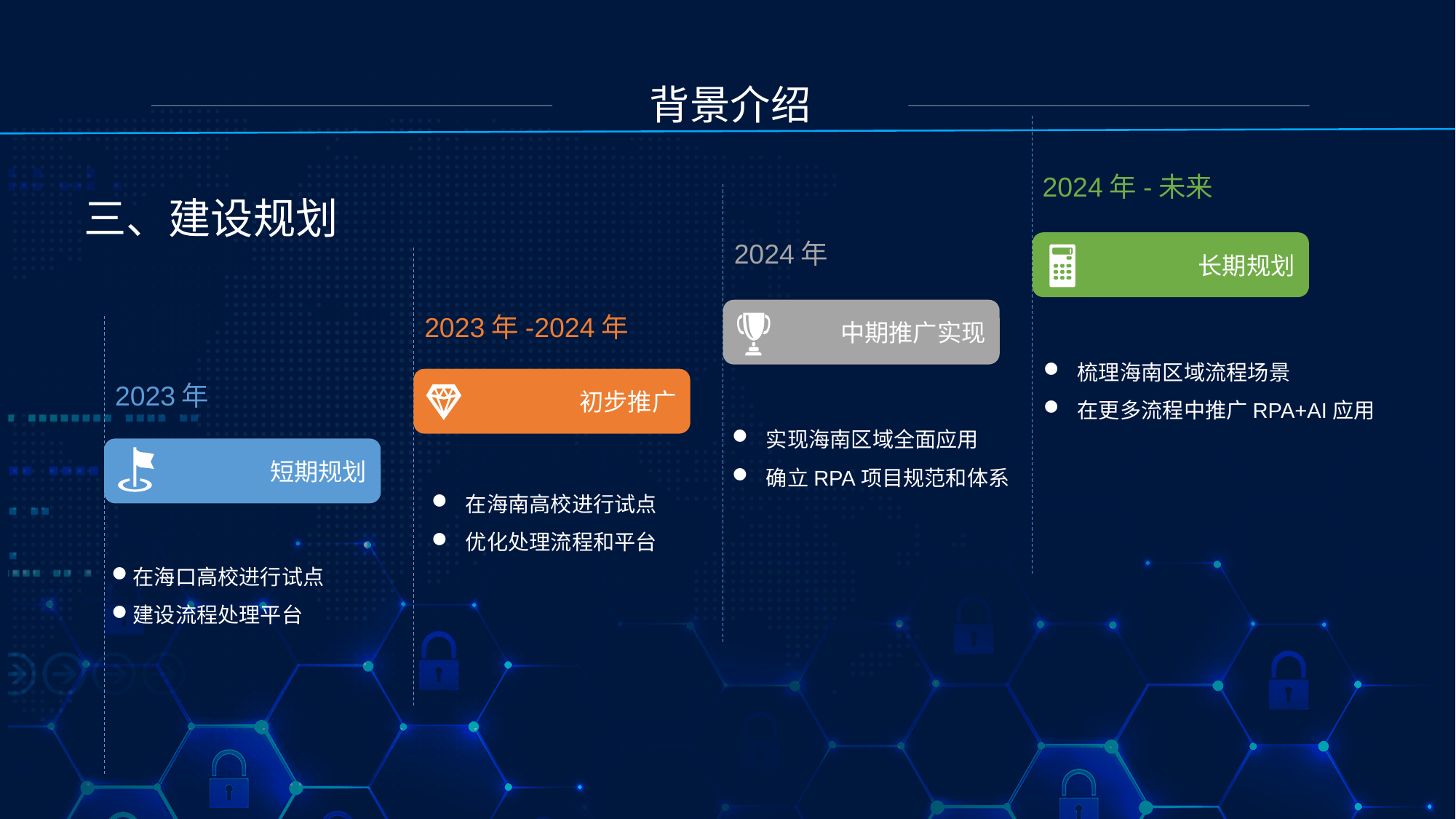

背景介绍
2024年-未来
三、建设规划
2024年
长期规划

中期推广实现

2023年-2024年
梳理海南区域流程场景
在更多流程中推广RPA+AI应用
初步推广

2023年
实现海南区域全面应用
确立RPA项目规范和体系
短期规划

在海南高校进行试点
优化处理流程和平台
在海口高校进行试点
建设流程处理平台